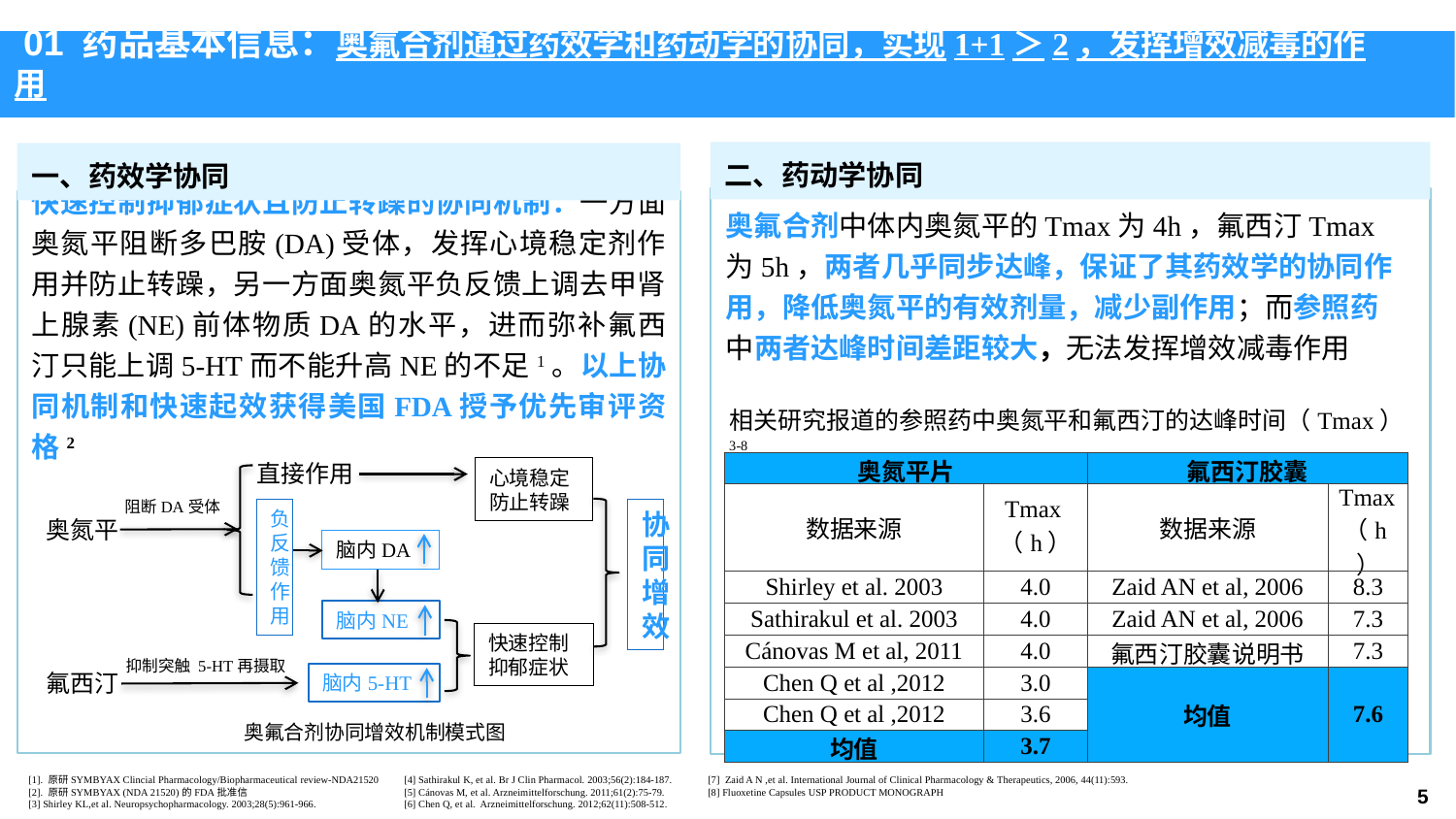

01 药品基本信息：奥氟合剂通过药效学和药动学的协同，实现1+1＞2，发挥增效减毒的作用
二、药动学协同
一、药效学协同

奥氟合剂中体内奥氮平的Tmax为4h，氟西汀Tmax为5h，两者几乎同步达峰，保证了其药效学的协同作用，降低奥氮平的有效剂量，减少副作用；而参照药中两者达峰时间差距较大，无法发挥增效减毒作用
快速控制抑郁症状且防止转躁的协同机制：一方面奥氮平阻断多巴胺(DA)受体，发挥心境稳定剂作用并防止转躁，另一方面奥氮平负反馈上调去甲肾上腺素(NE)前体物质DA的水平，进而弥补氟西汀只能上调5-HT而不能升高NE的不足1。以上协同机制和快速起效获得美国FDA授予优先审评资格2

相关研究报道的参照药中奥氮平和氟西汀的达峰时间（Tmax）3-8
直接作用
心境稳定
防止转躁

阻断DA受体

负反馈作用
协同增效
奥氮平
脑内DA
脑内NE

快速控制抑郁症状
抑制突触 5-HT再摄取
氟西汀
脑内5-HT
| 奥氮平片 |  | 氟西汀胶囊 |  |
| --- | --- | --- | --- |
| 数据来源 | Tmax（h） | 数据来源 | Tmax（h） |
| Shirley et al. 2003 | 4.0 | Zaid AN et al, 2006 | 8.3 |
| Sathirakul et al. 2003 | 4.0 | Zaid AN et al, 2006 | 7.3 |
| Cánovas M et al, 2011 | 4.0 | 氟西汀胶囊说明书 | 7.3 |
| Chen Q et al ,2012 | 3.0 | 均值 | 7.6 |
| Chen Q et al ,2012 | 3.6 |  |  |
| 均值 | 3.7 |  |  |

奥氟合剂协同增效机制模式图
[1]. 原研SYMBYAX Clincial Pharmacology/Biopharmaceutical review-NDA21520
[2]. 原研SYMBYAX (NDA 21520)的FDA批准信
[3] Shirley KL,et al. Neuropsychopharmacology. 2003;28(5):961-966.
[4] Sathirakul K, et al. Br J Clin Pharmacol. 2003;56(2):184-187.
[5] Cánovas M, et al. Arzneimittelforschung. 2011;61(2):75-79.
[6] Chen Q, et al.  Arzneimittelforschung. 2012;62(11):508-512.
[7]  Zaid A N ,et al. International Journal of Clinical Pharmacology & Therapeutics, 2006, 44(11):593.
[8] Fluoxetine Capsules USP PRODUCT MONOGRAPH